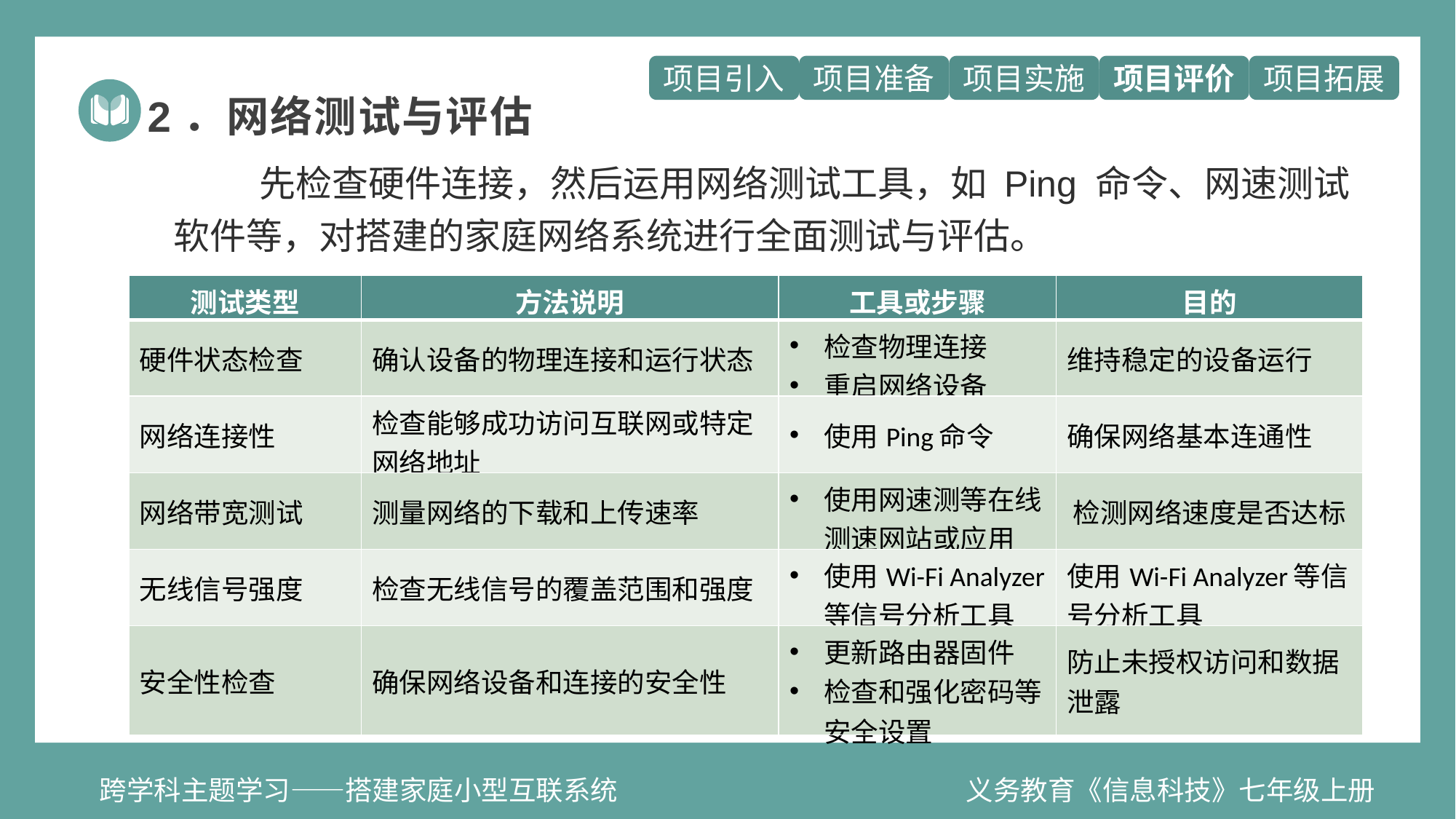

2．网络测试与评估
先检查硬件连接，然后运用网络测试工具，如 Ping 命令、网速测试软件等，对搭建的家庭网络系统进行全面测试与评估。
| 测试类型 | 方法说明 | 工具或步骤 | 目的 |
| --- | --- | --- | --- |
| 硬件状态检查 | 确认设备的物理连接和运行状态 | 检查物理连接 重启网络设备 | 维持稳定的设备运行 |
| 网络连接性 | 检查能够成功访问互联网或特定网络地址 | 使用Ping命令 | 确保网络基本连通性 |
| 网络带宽测试 | 测量网络的下载和上传速率 | 使用网速测等在线测速网站或应用 | 检测网络速度是否达标 |
| 无线信号强度 | 检查无线信号的覆盖范围和强度 | 使用Wi-Fi Analyzer等信号分析工具 | 使用Wi-Fi Analyzer等信号分析工具 |
| 安全性检查 | 确保网络设备和连接的安全性 | 更新路由器固件 检查和强化密码等安全设置 | 防止未授权访问和数据泄露 |